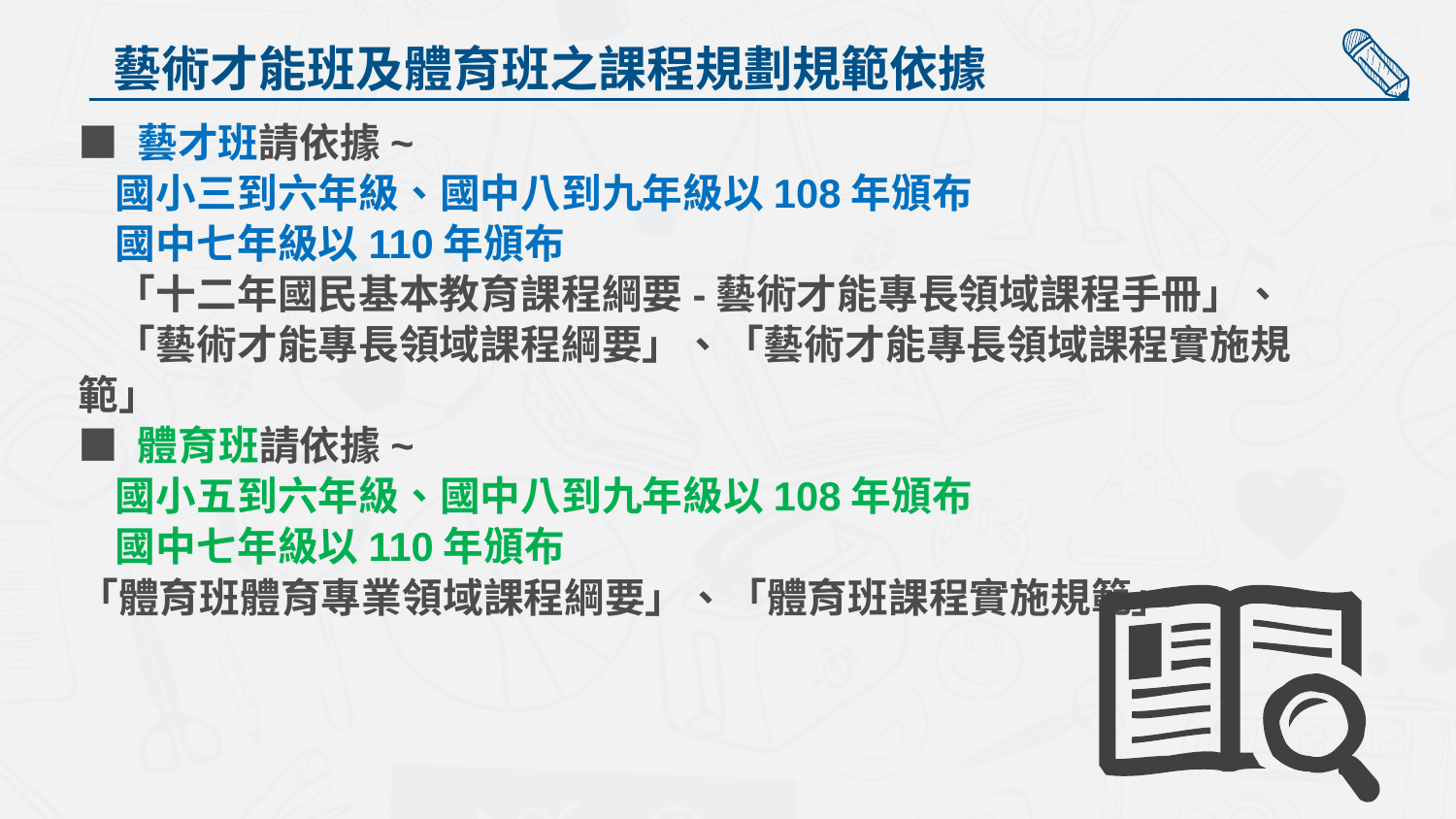

藝術才能班及體育班之課程規劃規範依據
■ 藝才班請依據~
   國小三到六年級、國中八到九年級以108年頒布
   國中七年級以110年頒布
   「十二年國民基本教育課程綱要-藝術才能專長領域課程手冊」、
   「藝術才能專長領域課程綱要」、「藝術才能專長領域課程實施規範」
■ 體育班請依據~
   國小五到六年級、國中八到九年級以108年頒布
   國中七年級以110年頒布
「體育班體育專業領域課程綱要」、「體育班課程實施規範」